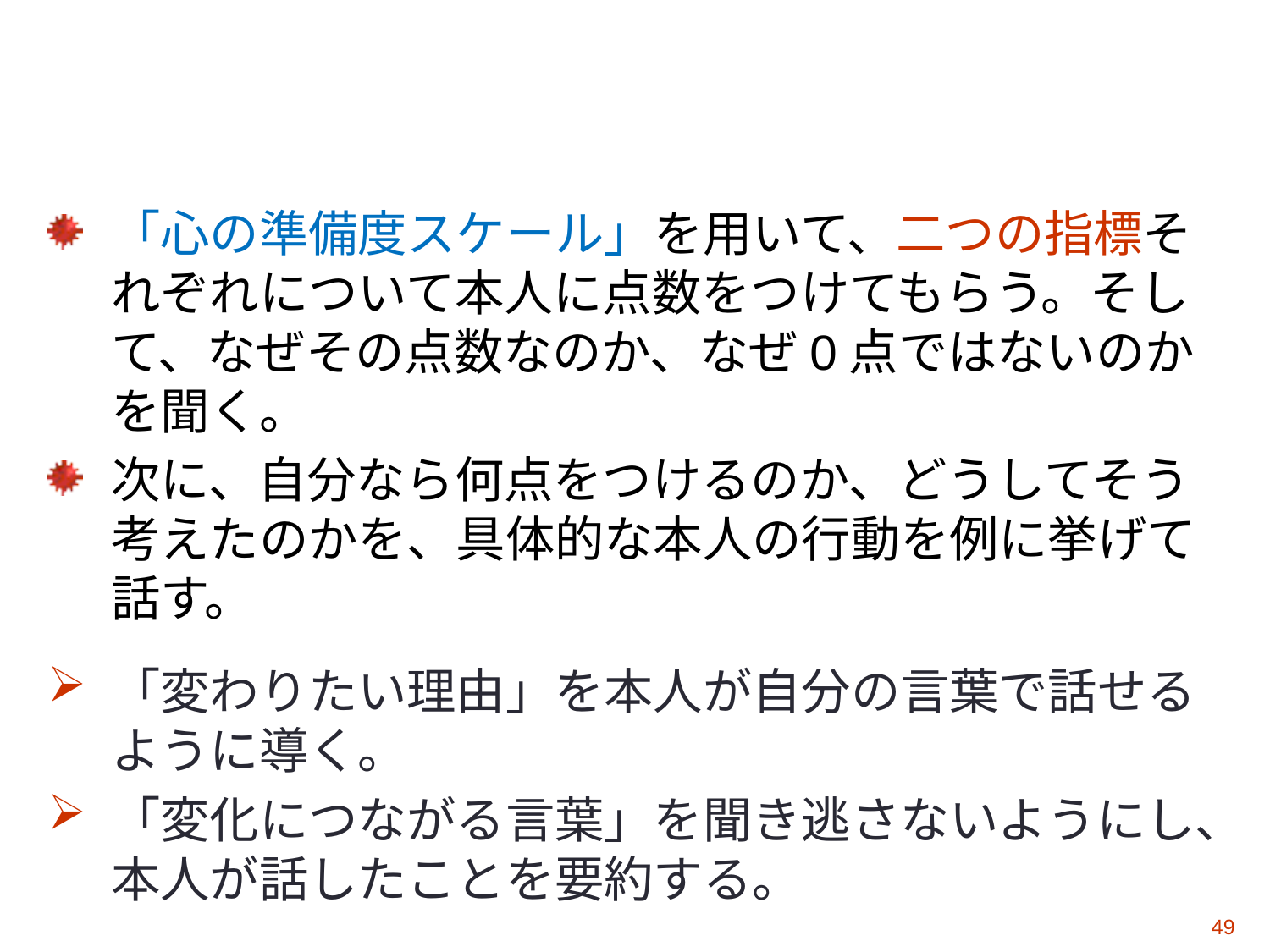

「心の準備度スケール」を用いて、二つの指標それぞれについて本人に点数をつけてもらう。そして、なぜその点数なのか、なぜ0点ではないのかを聞く。
次に、自分なら何点をつけるのか、どうしてそう考えたのかを、具体的な本人の行動を例に挙げて話す。

「変わりたい理由」を本人が自分の言葉で話せるように導く。
「変化につながる言葉」を聞き逃さないようにし、本人が話したことを要約する。

49